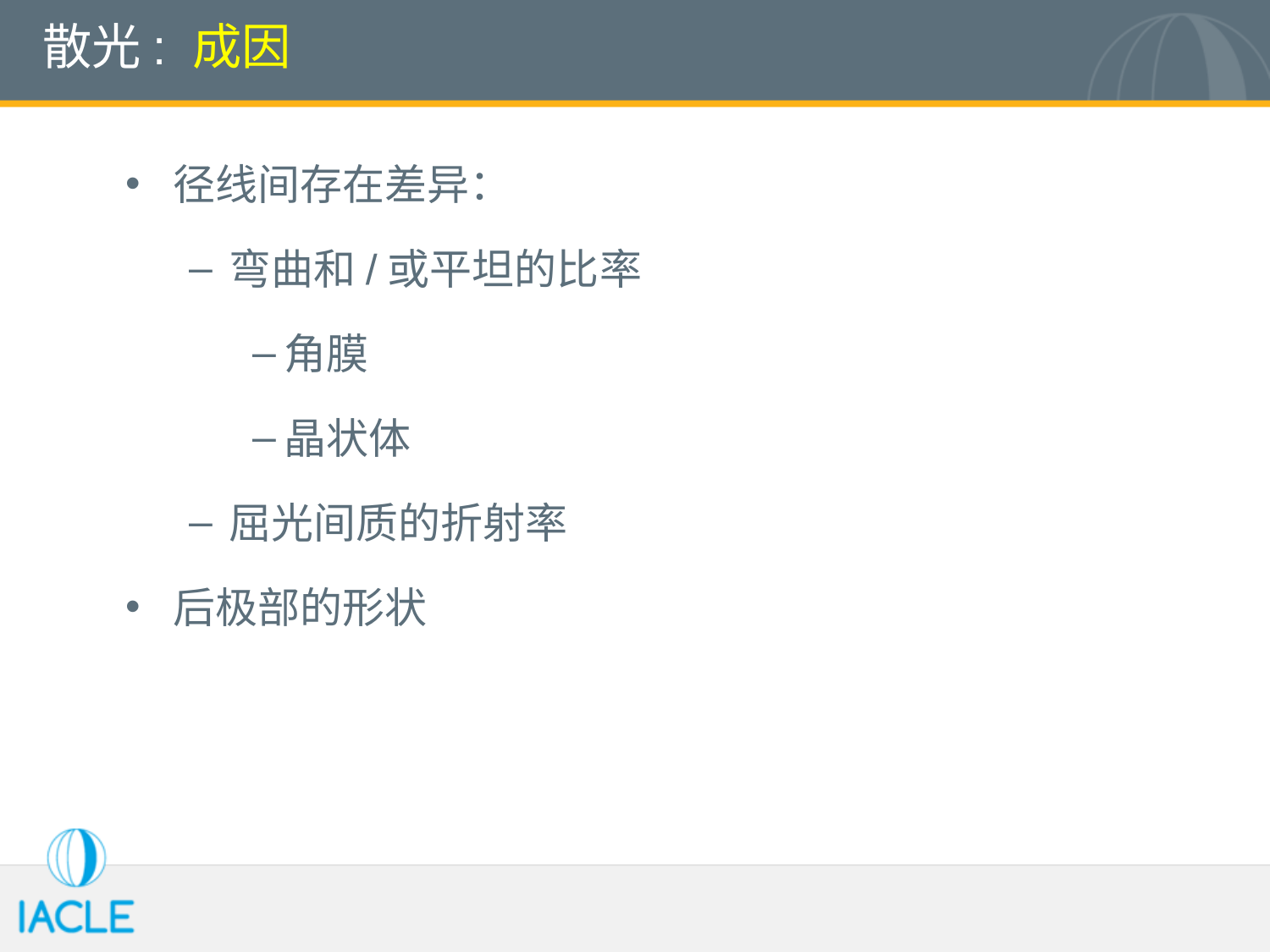

# 散光: 成因
径线间存在差异：
弯曲和/或平坦的比率
角膜
晶状体
屈光间质的折射率
后极部的形状